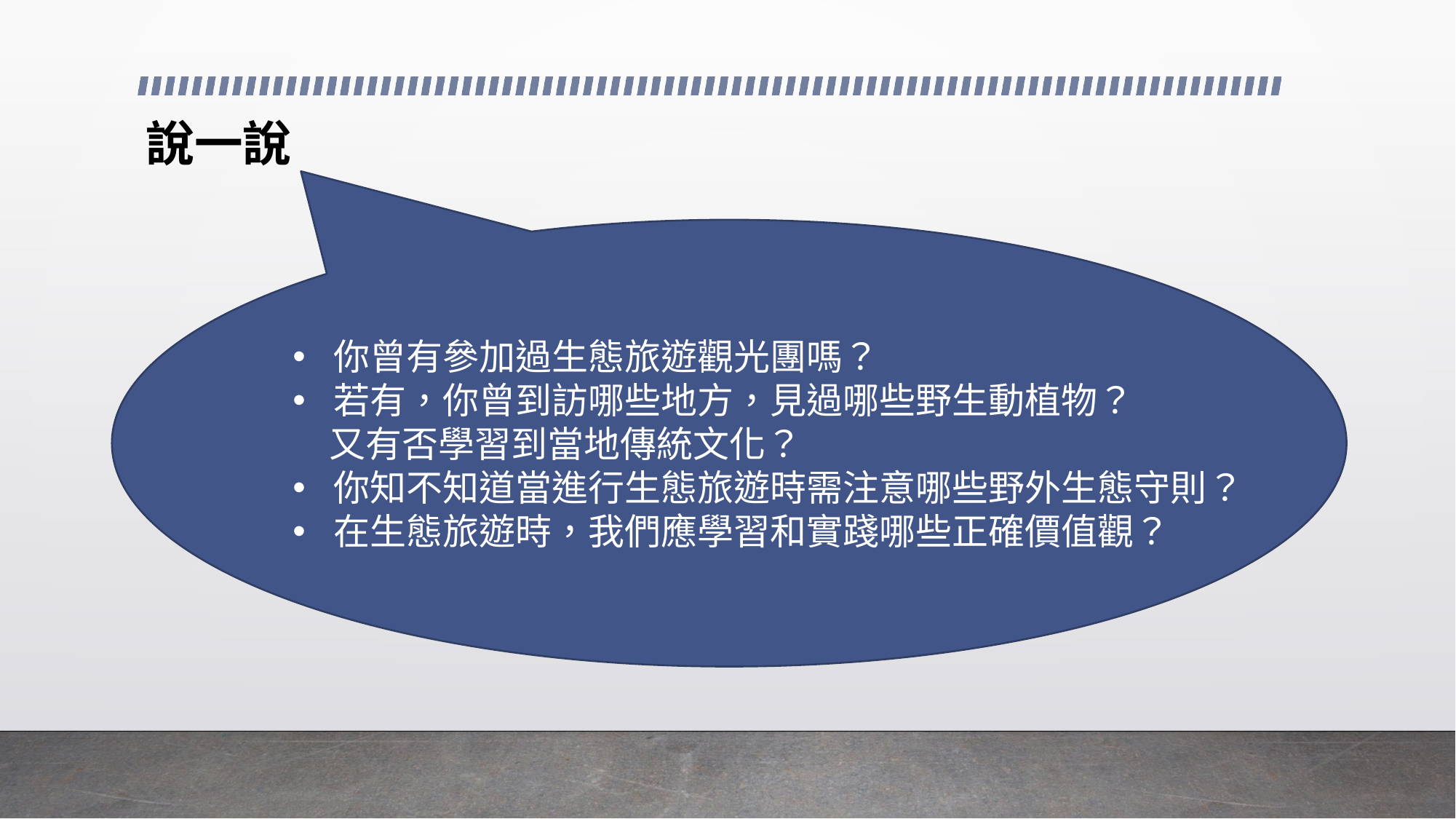

# 說一說
你曾有參加過生態旅遊觀光團嗎？
若有，你曾到訪哪些地方，見過哪些野生動植物？
        又有否學習到當地傳統文化？
你知不知道當進行生態旅遊時需注意哪些野外生態守則？
在生態旅遊時，我們應學習和實踐哪些正確價值觀？